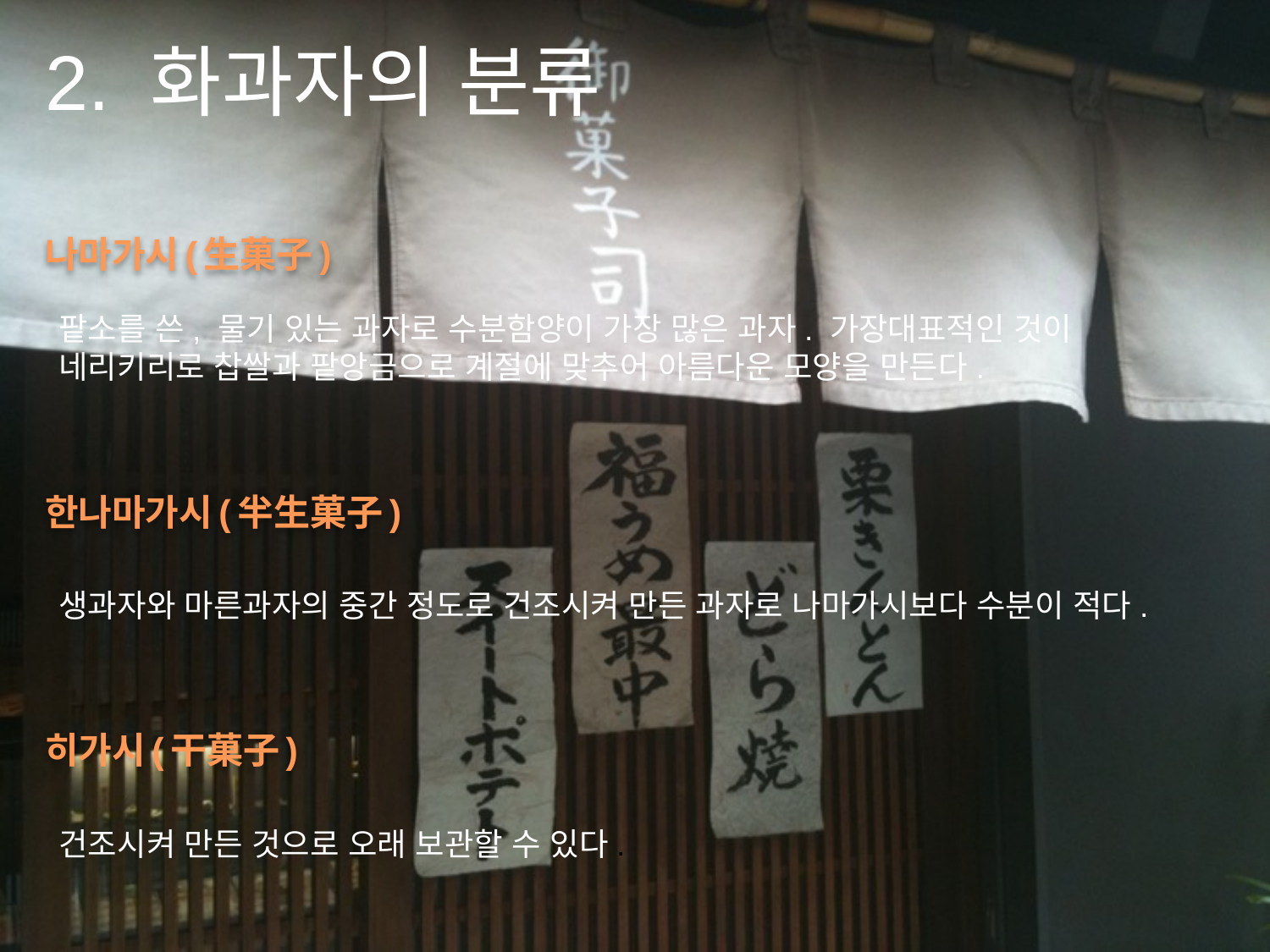

# 2. 화과자의 분류

  나마가시(生菓子)

팥소를 쓴, 물기 있는 과자로 수분함양이 가장 많은 과자. 가장대표적인 것이 네리키리로 찹쌀과 팥앙금으로 계절에 맞추어 아름다운 모양을 만든다.

  한나마가시(半生菓子)

생과자와 마른과자의 중간 정도로 건조시켜 만든 과자로 나마가시보다 수분이 적다.

  히가시(干菓子)

건조시켜 만든 것으로 오래 보관할 수 있다.